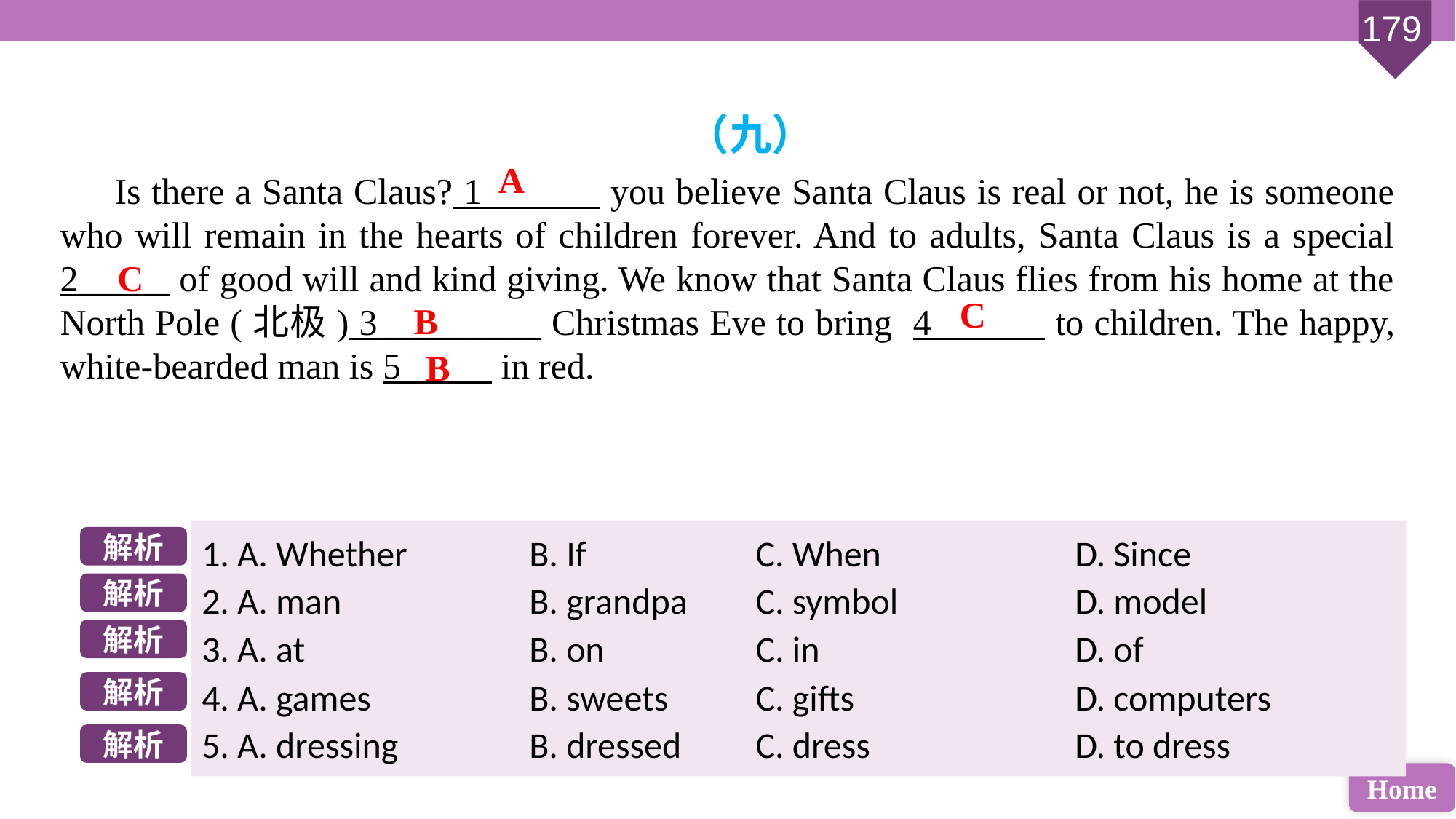

（九）
Is there a Santa Claus? 1            you believe Santa Claus is real or not, he is someone who will remain in the hearts of children forever. And to adults, Santa Claus is a special 2_____ of good will and kind giving. We know that Santa Claus flies from his home at the North Pole (北极) 3_________ Christmas Eve to bring  4            to children. The happy, white-bearded man is 5           in red.
A
C
C
B
B
1. A. Whether 		B. If 		 C. When 		D. Since
2. A. man 		B. grandpa	 C. symbol 		D. model
3. A. at 		B. on 		 C. in 			D. of
4. A. games 		B. sweets 	 C. gifts 		D. computers
5. A. dressing 		B. dressed	 C. dress 		D. to dress
解析
解析
解析
解析
解析